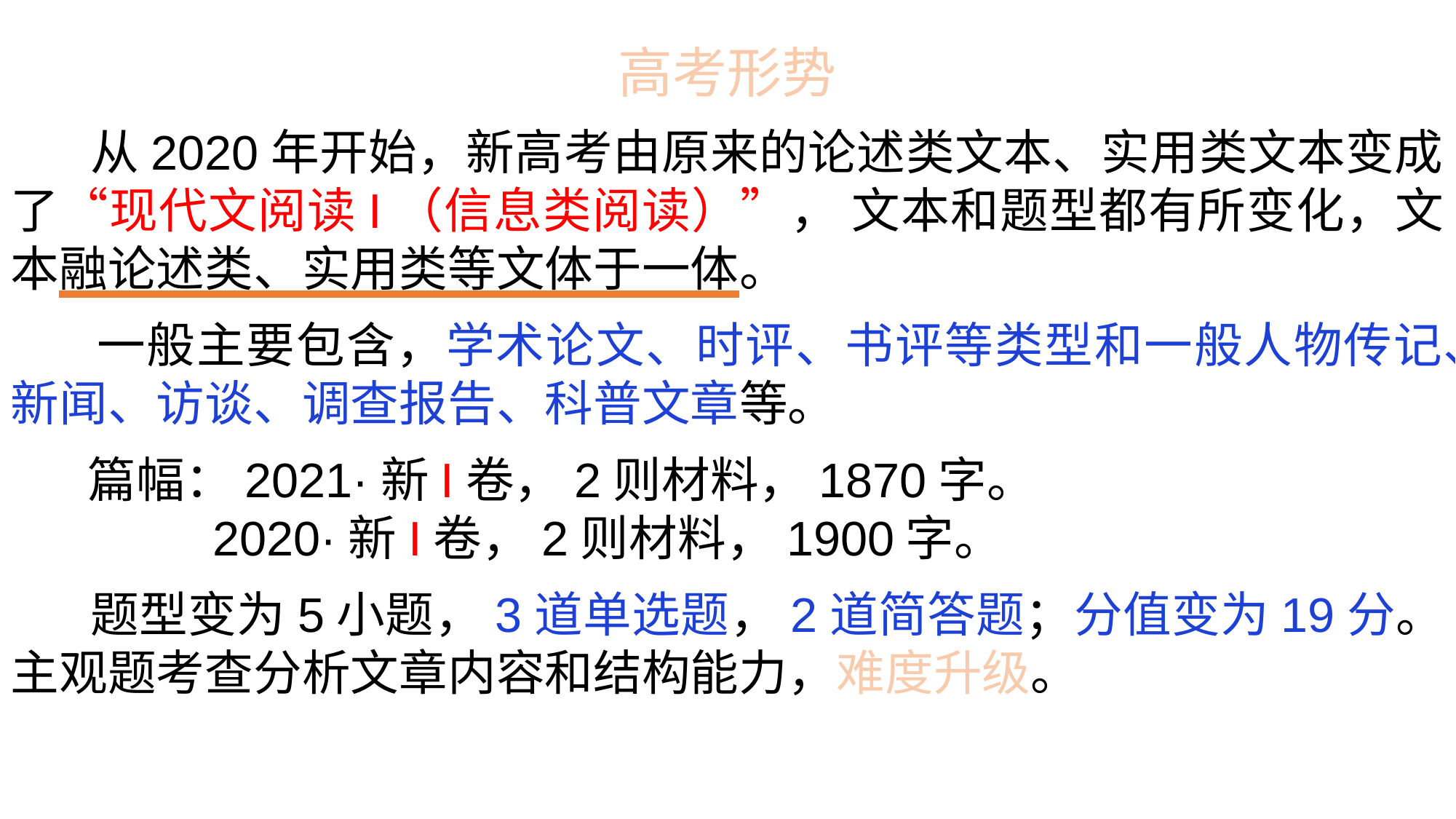

高考形势
      从2020年开始，新高考由原来的论述类文本、实用类文本变成了“现代文阅读I（信息类阅读）”， 文本和题型都有所变化，文本融论述类、实用类等文体于一体。
      一般主要包含，学术论文、时评、书评等类型和一般人物传记、新闻、访谈、调查报告、科普文章等。
      篇幅：2021·新I卷，2则材料，1870字。
               2020·新I卷，2则材料，1900字。
      题型变为5小题，3道单选题，2道简答题；分值变为19分。主观题考查分析文章内容和结构能力，难度升级。